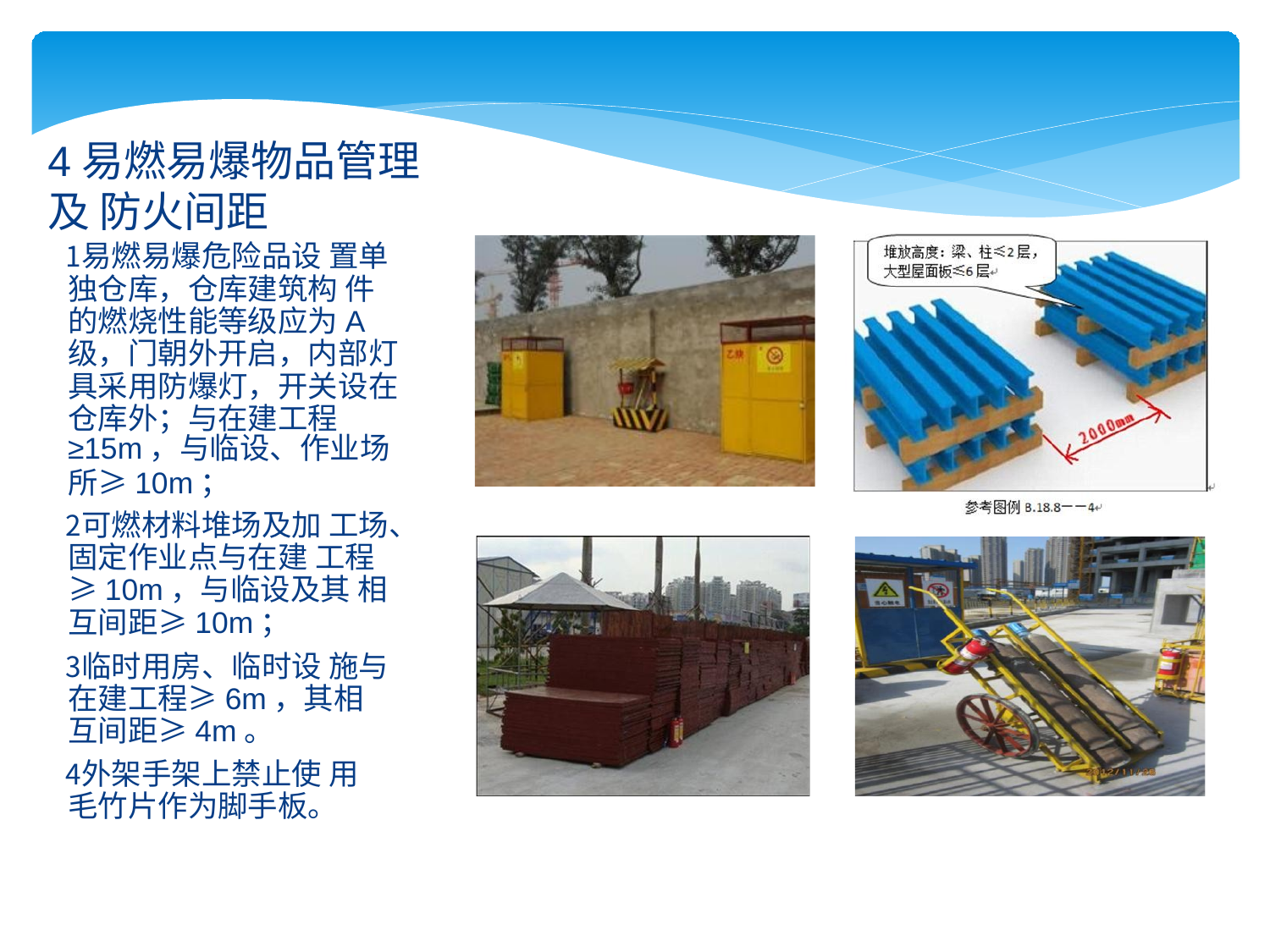

# 4易燃易爆物品管理及 防火间距

易燃易爆危险品设 置单独仓库，仓库建筑构 件的燃烧性能等级应为A  级，门朝外开启，内部灯 具采用防爆灯，开关设在 仓库外；与在建工程
≥15m，与临设、作业场
所≥10m；
可燃材料堆场及加 工场、固定作业点与在建 工程≥10m，与临设及其 相互间距≥10m；
临时用房、临时设 施与在建工程≥6m，其相 互间距≥4m。
外架手架上禁止使 用毛竹片作为脚手板。